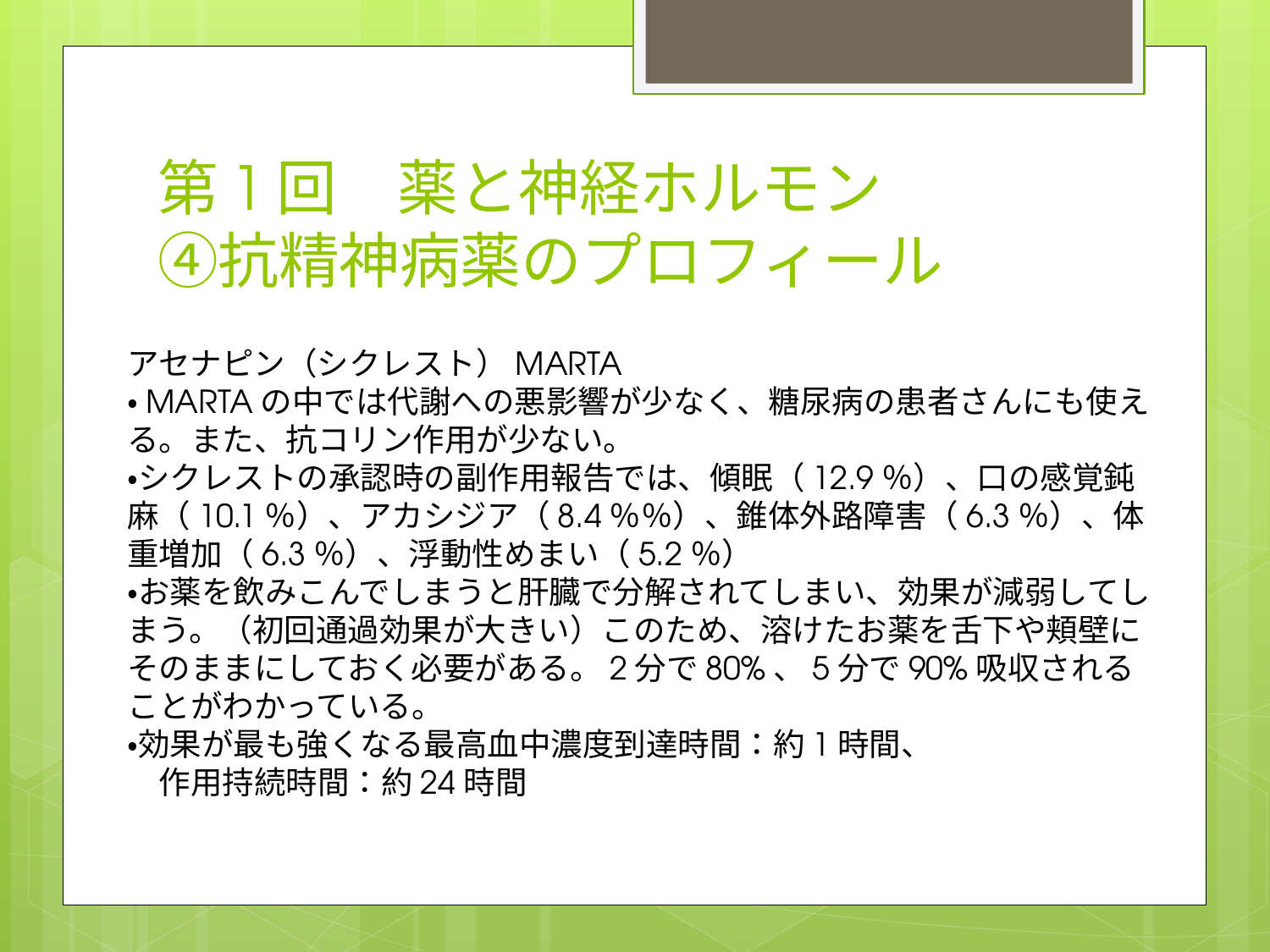

# 第1回　薬と神経ホルモン ④抗精神病薬のプロフィール
アセナピン（シクレスト）MARTA
・MARTAの中では代謝への悪影響が少なく、糖尿病の患者さんにも使える。また、抗コリン作用が少ない。
・シクレストの承認時の副作用報告では、傾眠（12.9％）、口の感覚鈍麻（10.1％）、アカシジア（8.4％％）、錐体外路障害（6.3％）、体重増加（6.3％）、浮動性めまい（5.2％）
・お薬を飲みこんでしまうと肝臓で分解されてしまい、効果が減弱してしまう。（初回通過効果が大きい）このため、溶けたお薬を舌下や頬壁にそのままにしておく必要がある。2分で80%、5分で90%吸収されることがわかっている。
・効果が最も強くなる最高血中濃度到達時間：約1時間、
　作用持続時間：約24時間